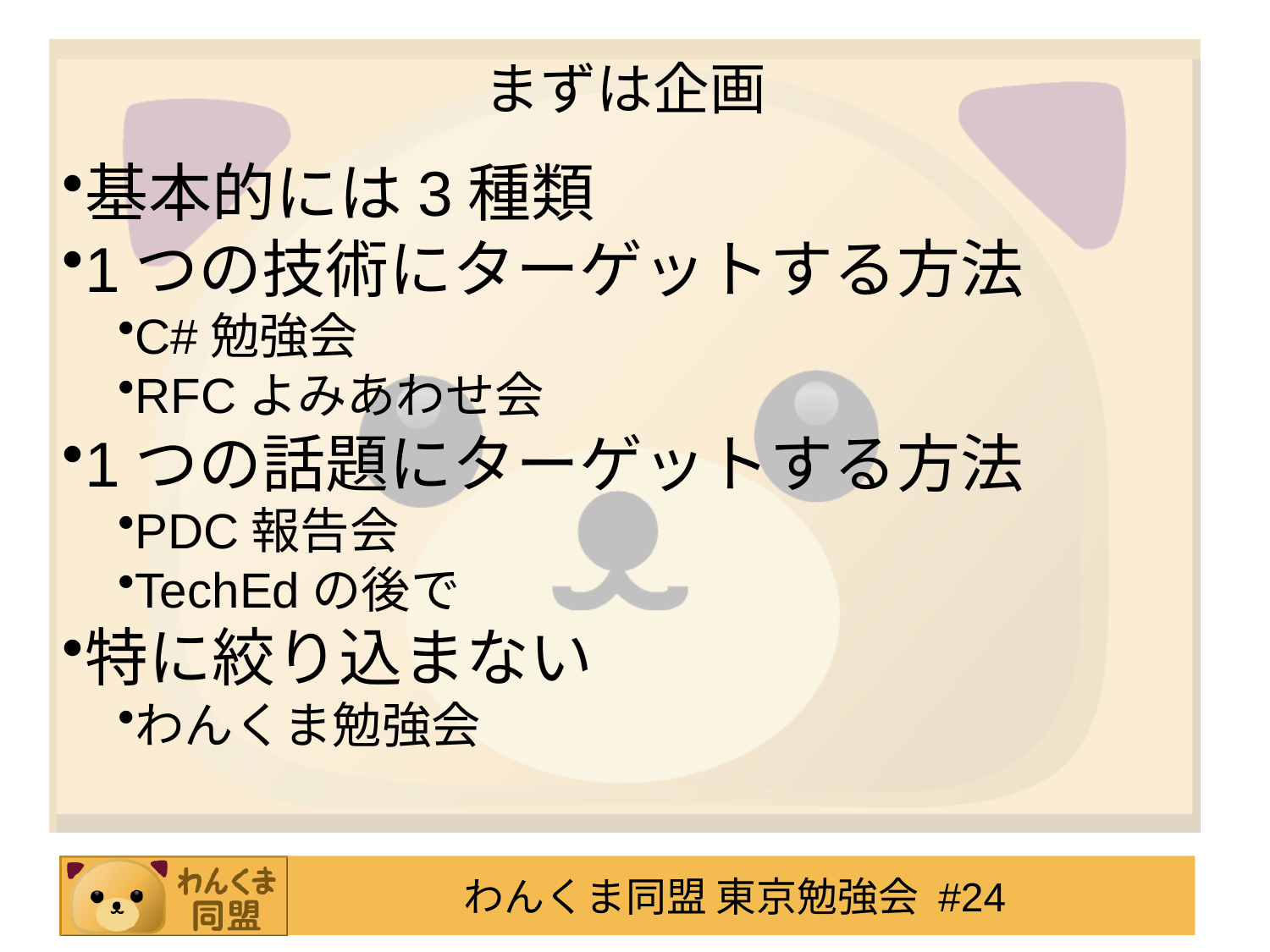

# まずは企画
基本的には3種類
1つの技術にターゲットする方法
C#勉強会
RFCよみあわせ会
1つの話題にターゲットする方法
PDC報告会
TechEdの後で
特に絞り込まない
わんくま勉強会